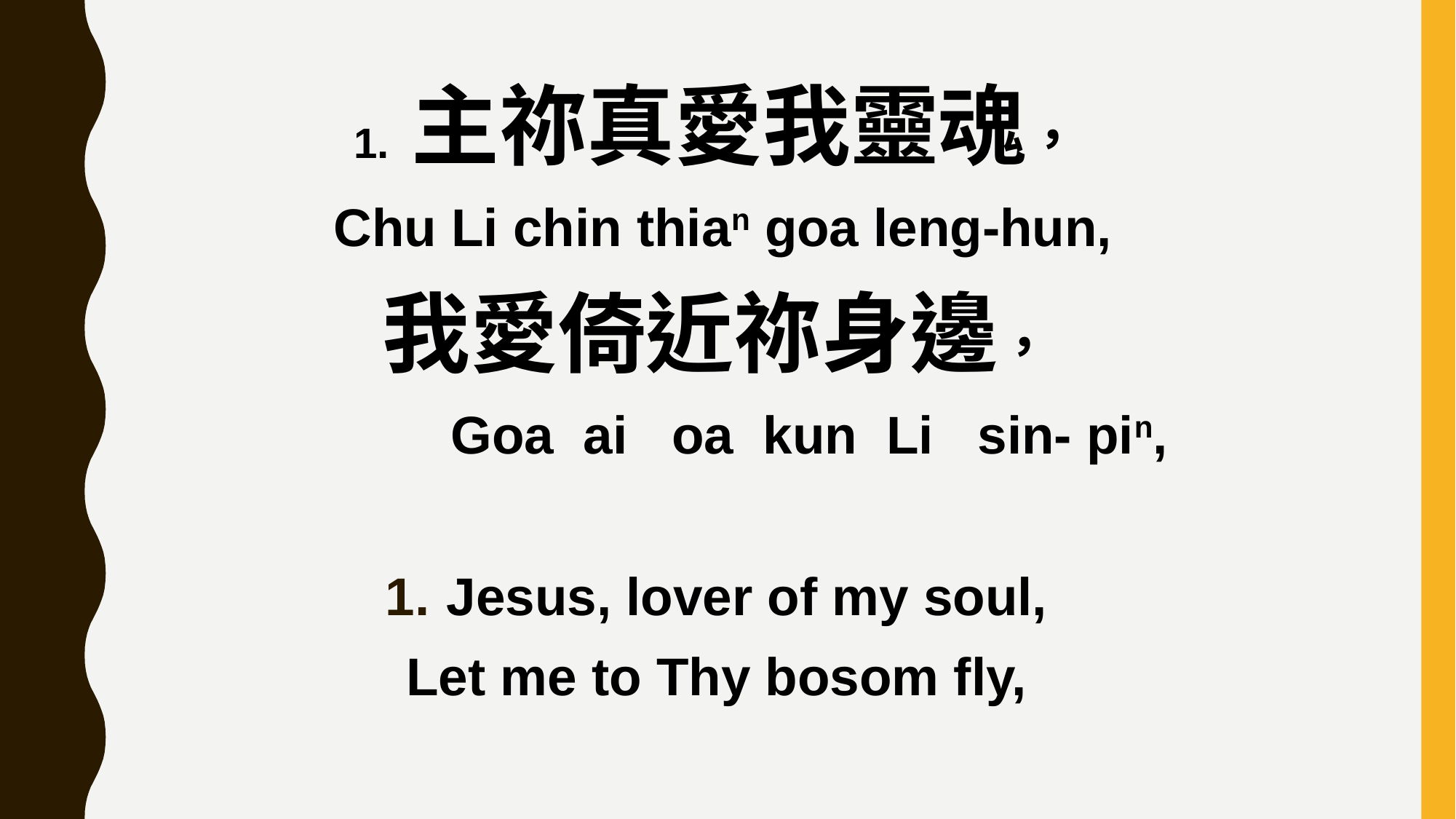

1. 主祢真愛我靈魂，
 Chu Li chin thian goa leng-hun,
我愛倚近祢身邊，
                   Goa  ai   oa  kun  Li   sin- pin,

Jesus, lover of my soul,
Let me to Thy bosom fly,